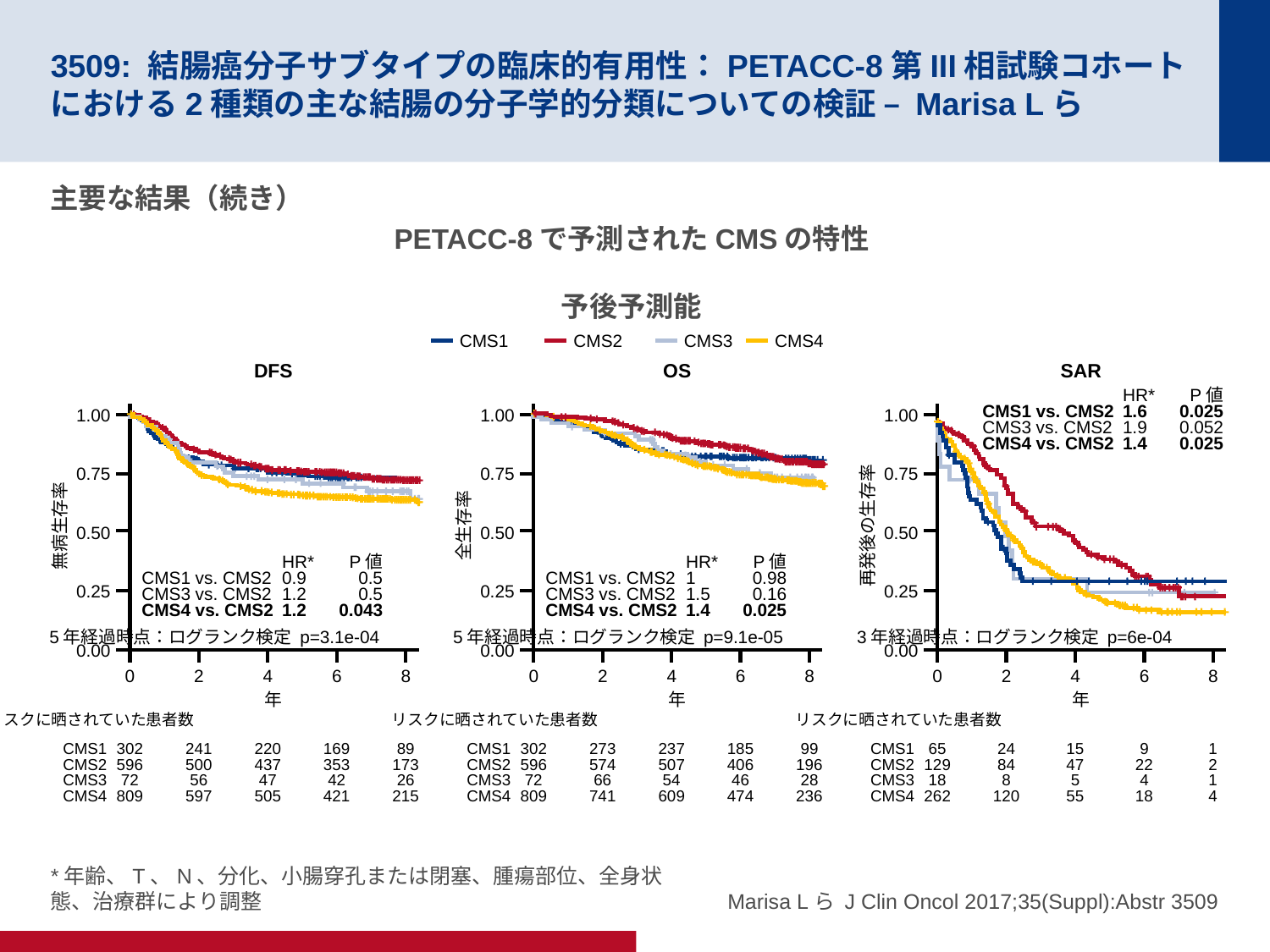

# 3509: 結腸癌分子サブタイプの臨床的有用性：PETACC-8第III相試験コホートにおける2種類の主な結腸の分子学的分類についての検証 – Marisa Lら
主要な結果（続き）
PETACC-8で予測されたCMSの特性
予後予測能
CMS1
CMS2
CMS3
CMS4
DFS
OS
SAR

CMS1 vs. CMS2
CMS3 vs. CMS2
CMS4 vs. CMS2
HR*
1.6
1.9
1.4
P値
0.025
0.052
0.025
1.00
1.00
1.00

0.75
0.75
0.75
全生存率
無病生存率
再発後の生存率
0.50
0.50
0.50

CMS1 vs. CMS2
CMS3 vs. CMS2
CMS4 vs. CMS2
HR*
0.9
1.2
1.2
P値
0.5
0.5
0.043

CMS1 vs. CMS2
CMS3 vs. CMS2
CMS4 vs. CMS2
HR*
1
1.5
1.4
P値
0.98
0.16
0.025
0.25
0.25
0.25
5年経過時点：ログランク検定 p=3.1e-04
5年経過時点：ログランク検定 p=9.1e-05
3年経過時点：ログランク検定 p=6e-04
0.00
0.00
0.00
0
2
4
6
8
0
2
4
6
8
0
2
4
6
8
年
年
年
リスクに晒されていた患者数
リスクに晒されていた患者数
リスクに晒されていた患者数
CMS1
CMS2
CMS3
CMS4
302
596
72
809
241
500
56
597
220
437
47
505
169
353
42
421
89
173
26
215
CMS1
CMS2
CMS3
CMS4
302
596
72
809
273
574
66
741
237
507
54
609
185
406
46
474
99
196
28
236
CMS1
CMS2
CMS3
CMS4
65
129
18
262
24
84
8
120
15
47
5
55
9
22
4
18
1
2
1
4
*年齢、T、N、分化、小腸穿孔または閉塞、腫瘍部位、全身状態、治療群により調整
Marisa Lら J Clin Oncol 2017;35(Suppl):Abstr 3509